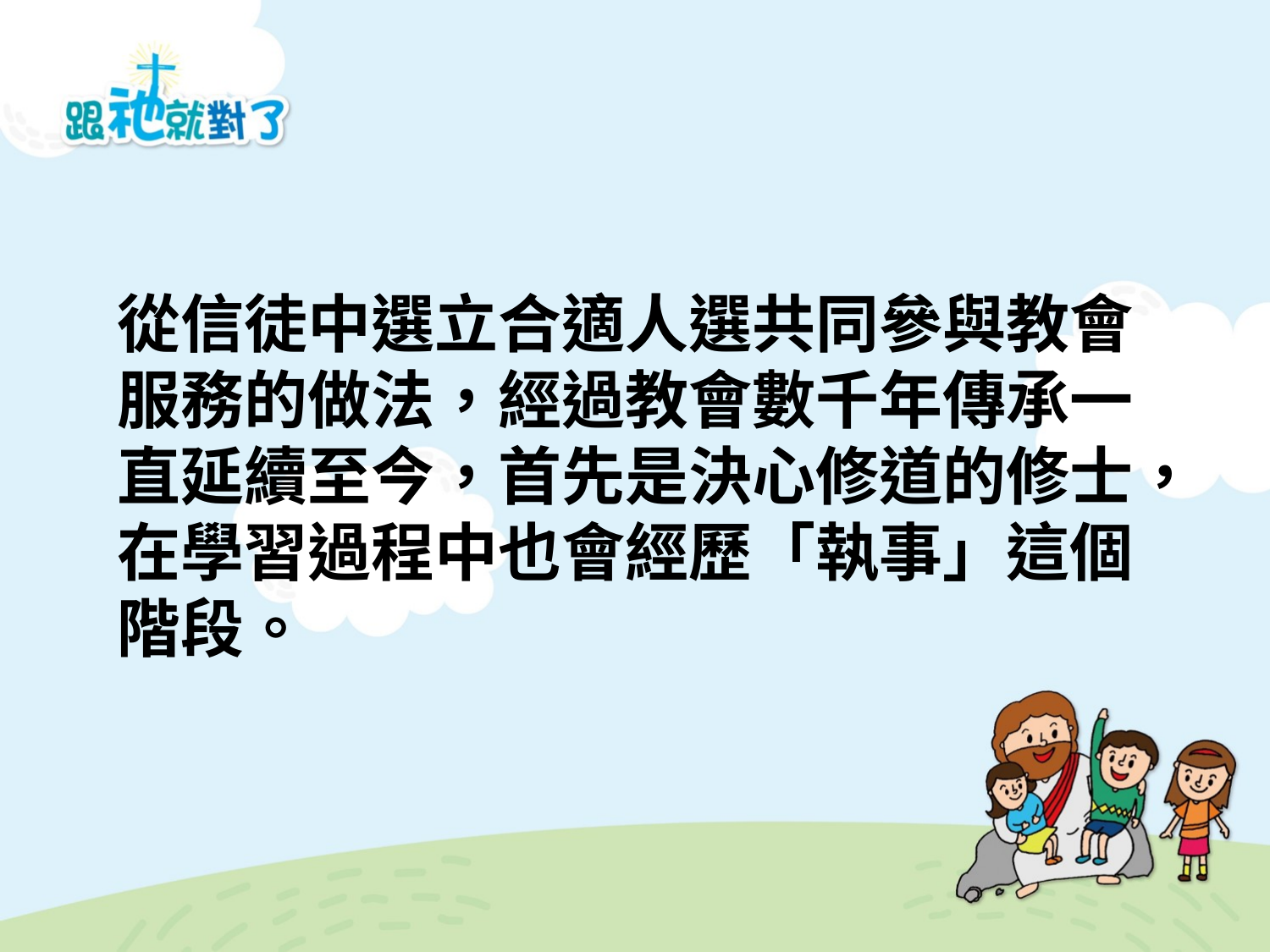

從信徒中選立合適人選共同參與教會服務的做法，經過教會數千年傳承一直延續至今，首先是決心修道的修士，在學習過程中也會經歷「執事」這個階段。